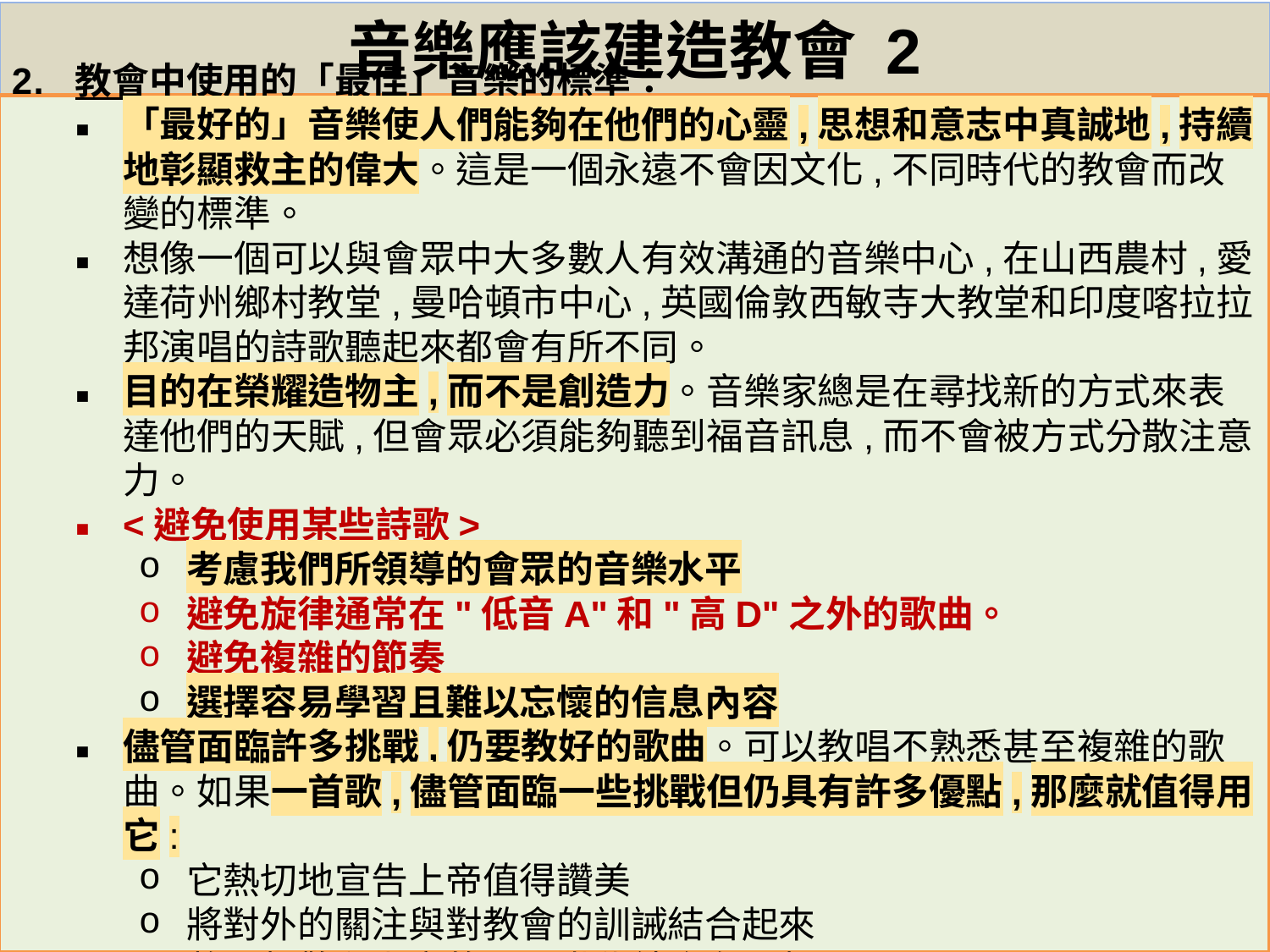

# 音樂應該建造教會 2
教會中使用的「最佳」音樂的標準：
「最好的」音樂使人們能夠在他們的心靈,思想和意志中真誠地,持續地彰顯救主的偉大。這是一個永遠不會因文化,不同時代的教會而改變的標準。
想像一個可以與會眾中大多數人有效溝通的音樂中心,在山西農村,愛達荷州鄉村教堂,曼哈頓市中心,英國倫敦西敏寺大教堂和印度喀拉拉邦演唱的詩歌聽起來都會有所不同。
目的在榮耀造物主,而不是創造力。音樂家總是在尋找新的方式來表達他們的天賦,但會眾必須能夠聽到福音訊息,而不會被方式分散注意力。
<避免使用某些詩歌>
考慮我們所領導的會眾的音樂水平
避免旋律通常在"低音A"和"高D"之外的歌曲。
避免複雜的節奏
選擇容易學習且難以忘懷的信息內容
儘管面臨許多挑戰,仍要教好的歌曲。可以教唱不熟悉甚至複雜的歌曲。如果一首歌,儘管面臨一些挑戰但仍具有許多優點,那麼就值得用它:
它熱切地宣告上帝值得讚美
將對外的關注與對教會的訓誡結合起來
將一起敬拜上帝的不同世代結合在一起